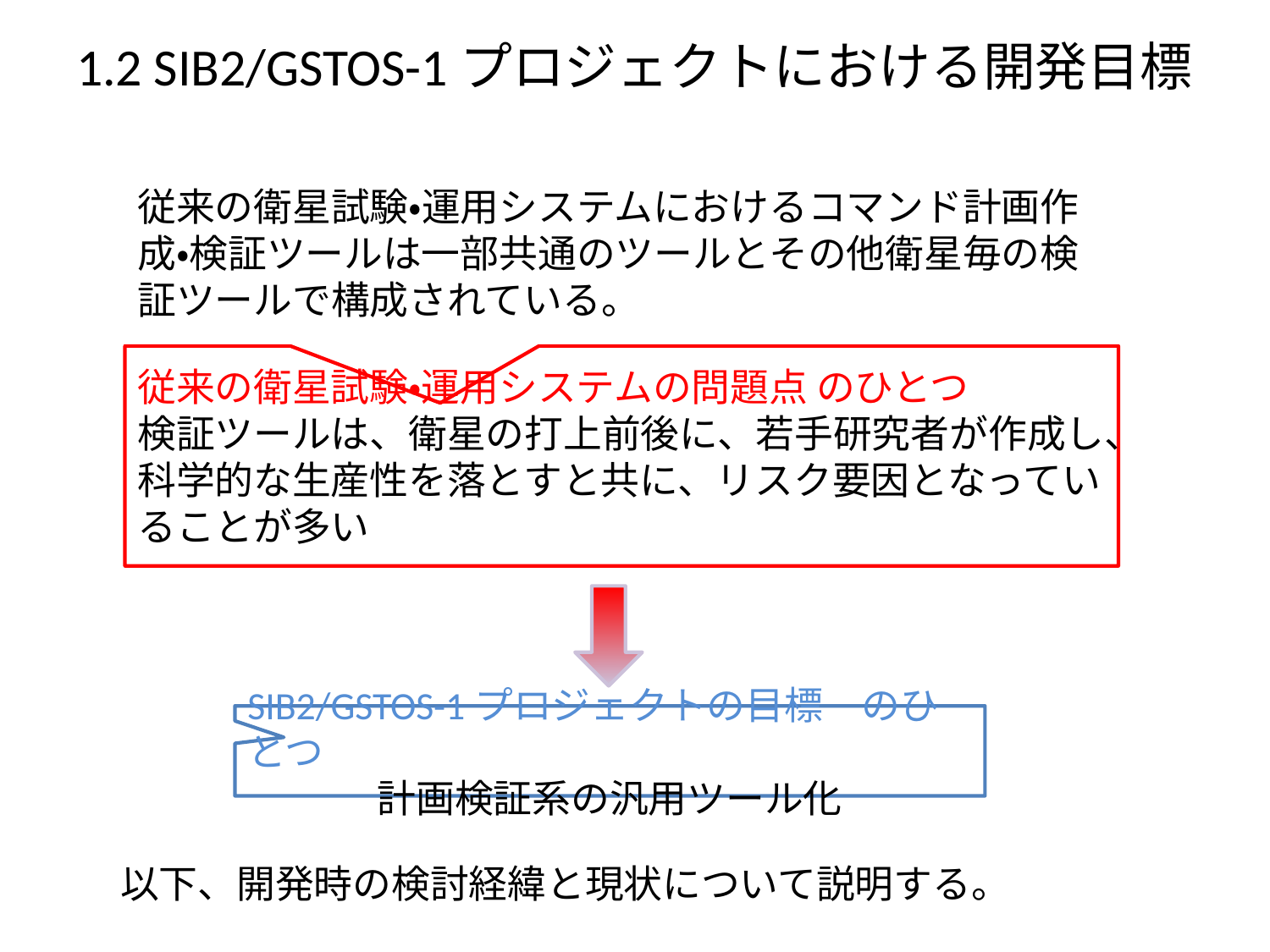

# 1.2 SIB2/GSTOS-1プロジェクトにおける開発目標
従来の衛星試験・運用システムにおけるコマンド計画作成・検証ツールは一部共通のツールとその他衛星毎の検証ツールで構成されている。
従来の衛星試験・運用システムの問題点 のひとつ
検証ツールは、衛星の打上前後に、若手研究者が作成し、科学的な生産性を落とすと共に、リスク要因となっていることが多い

SIB2/GSTOS-1プロジェクトの目標　のひとつ
計画検証系の汎用ツール化
以下、開発時の検討経緯と現状について説明する。